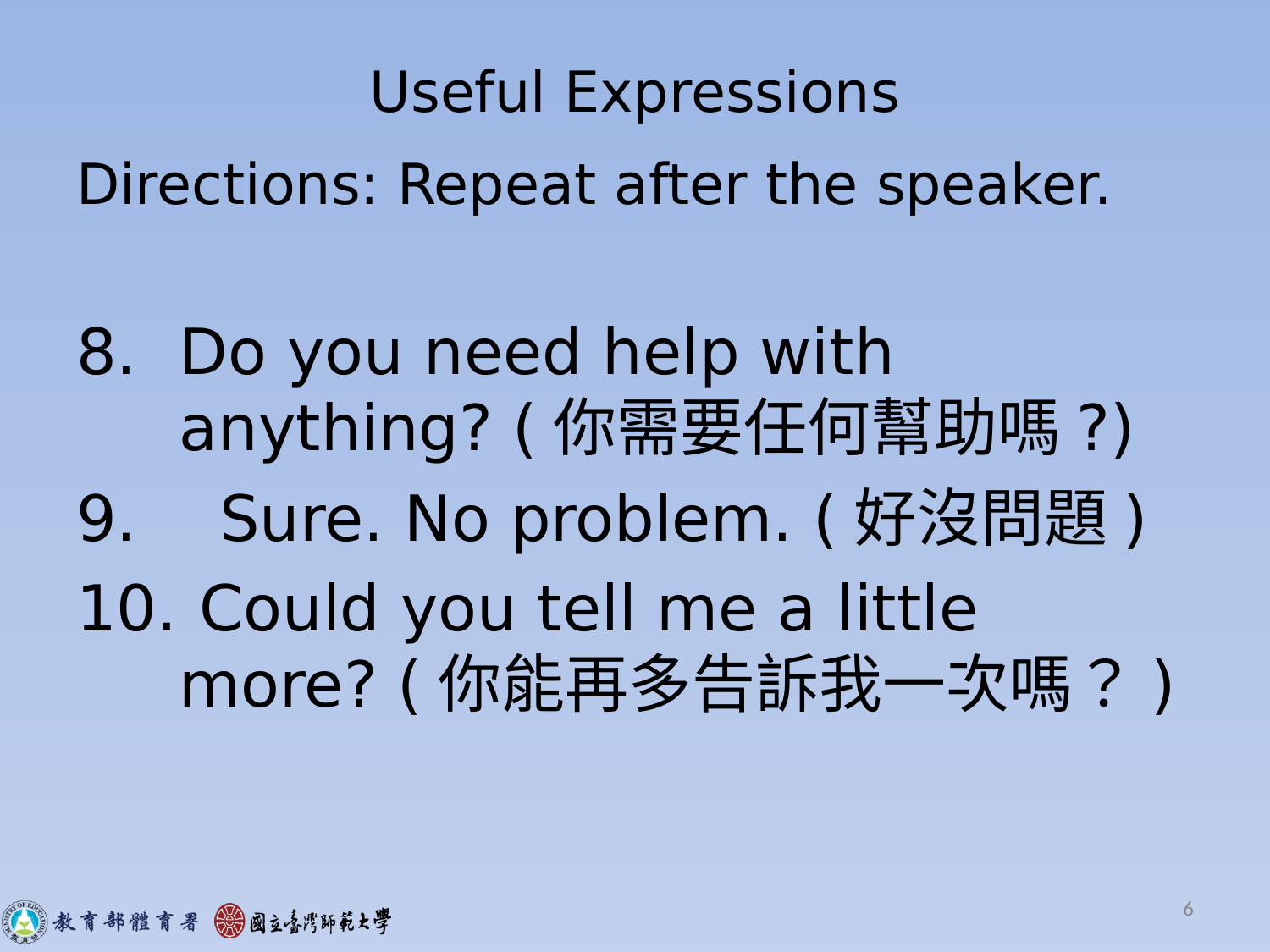

# Useful Expressions
Directions: Repeat after the speaker.

Do you need help with anything? (你需要任何幫助嗎?)
  Sure. No problem. (好沒問題)
 Could you tell me a little more? (你能再多告訴我一次嗎？)

6